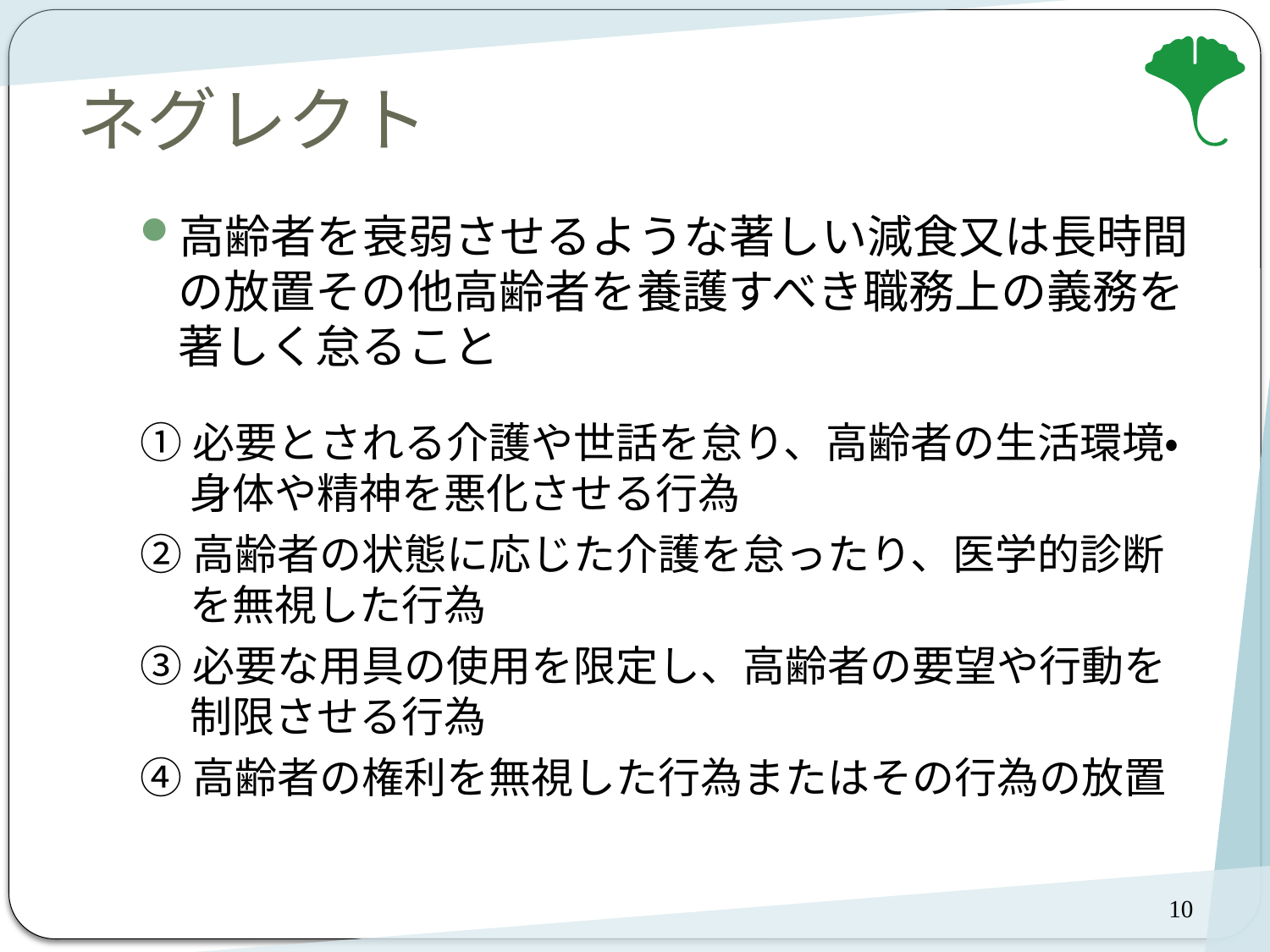

# ネグレクト
高齢者を衰弱させるような著しい減食又は長時間の放置その他高齢者を養護すべき職務上の義務を著しく怠ること

①必要とされる介護や世話を怠り、高齢者の生活環境・身体や精神を悪化させる行為
②高齢者の状態に応じた介護を怠ったり、医学的診断を無視した行為
③必要な用具の使用を限定し、高齢者の要望や行動を制限させる行為
④高齢者の権利を無視した行為またはその行為の放置

10